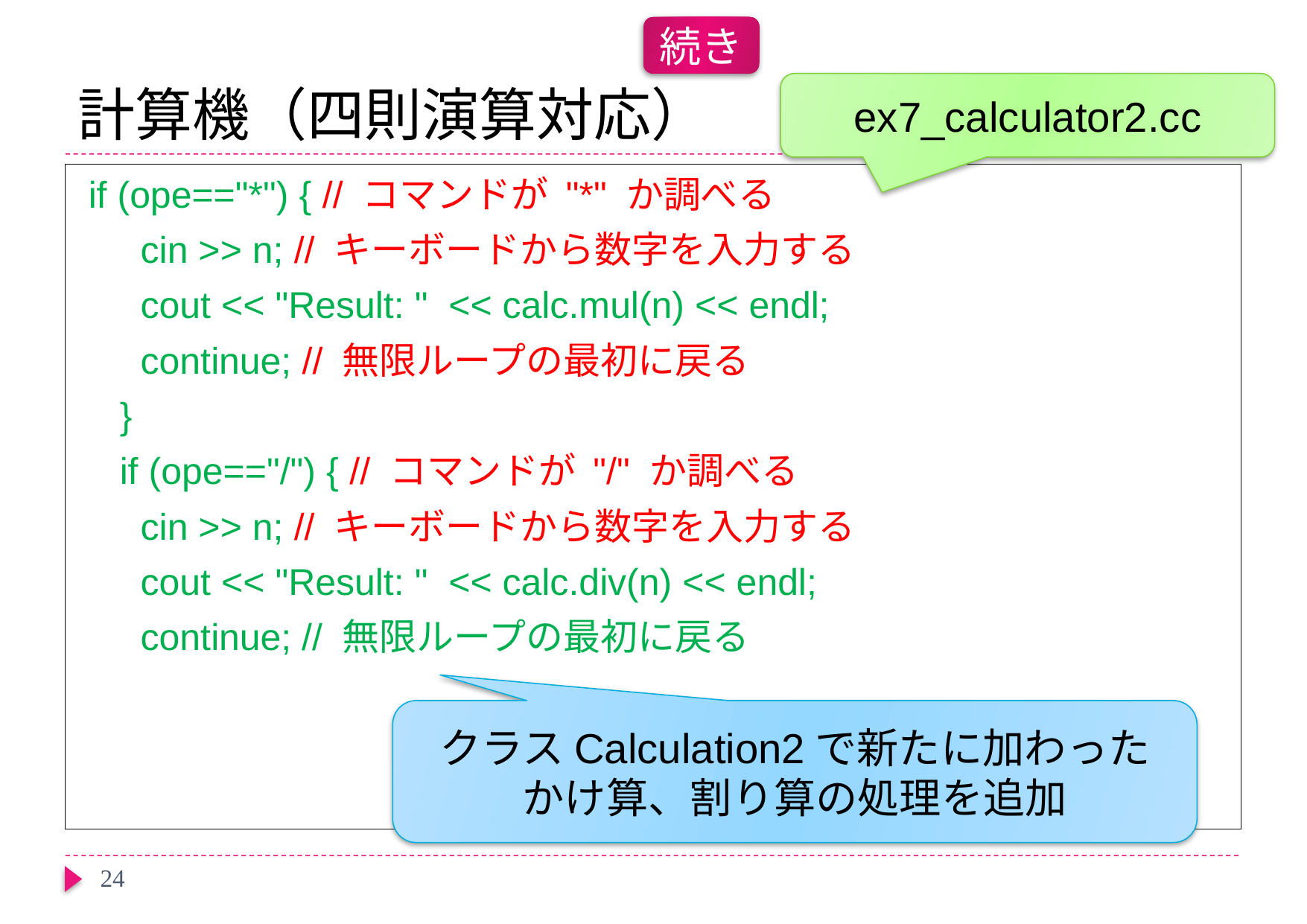

続き
# 計算機（四則演算対応）
ex7_calculator2.cc
 if (ope=="*") { // コマンドが "*" か調べる
      cin >> n; // キーボードから数字を入力する
      cout << "Result: "  << calc.mul(n) << endl;
      continue; // 無限ループの最初に戻る
    }
    if (ope=="/") { // コマンドが "/" か調べる
      cin >> n; // キーボードから数字を入力する
      cout << "Result: "  << calc.div(n) << endl;
      continue; // 無限ループの最初に戻る
クラスCalculation2で新たに加わった
かけ算、割り算の処理を追加
24